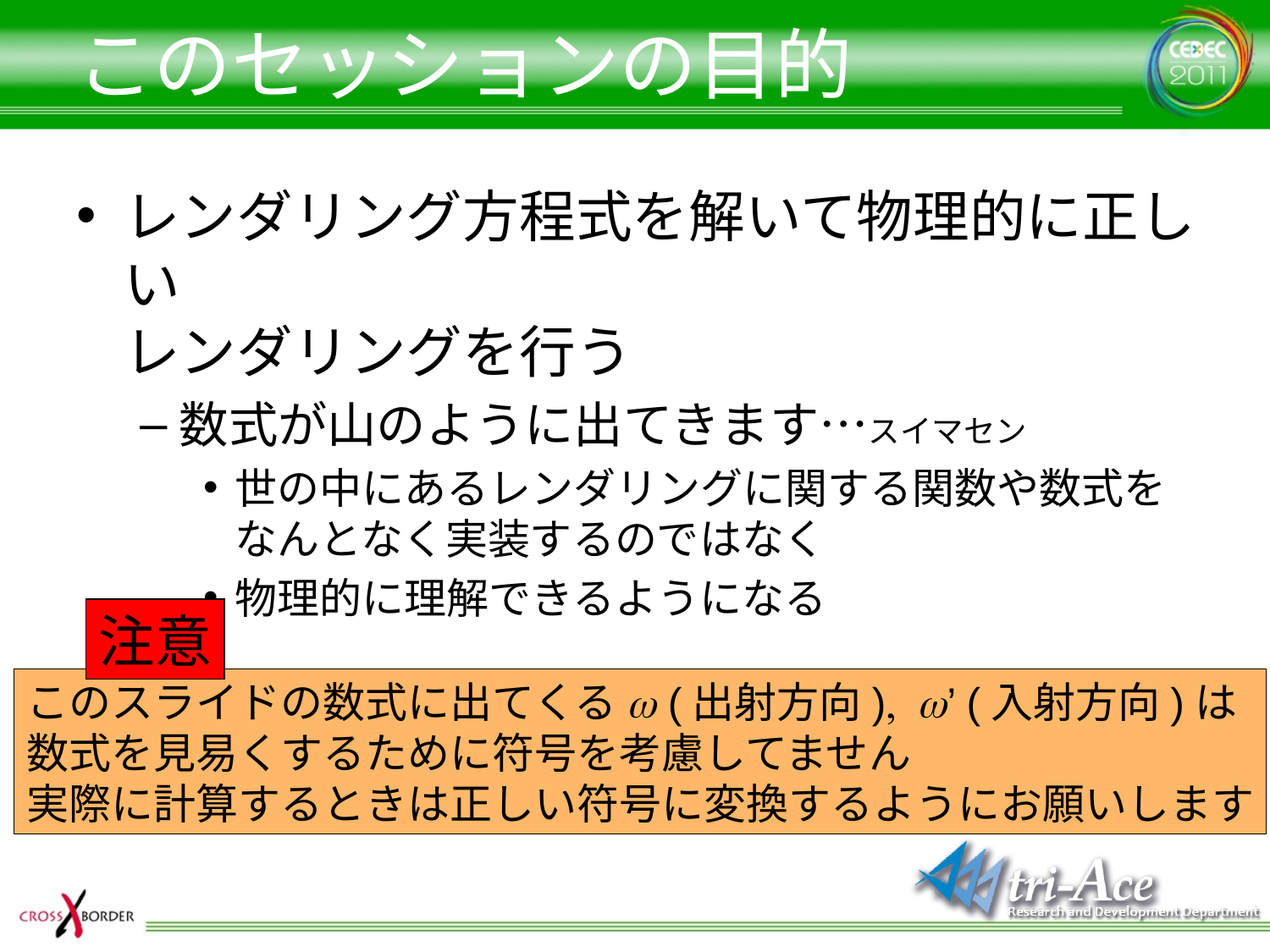

# このセッションの目的
レンダリング方程式を解いて物理的に正しい
レンダリングを行う
数式が山のように出てきます…スイマセン
世の中にあるレンダリングに関する関数や数式を
なんとなく実装するのではなく
物理的に理解できるようになる

注意
このスライドの数式に出てくるω (出射方向), ω’ (入射方向)は
数式を見易くするために符号を考慮してません
実際に計算するときは正しい符号に変換するようにお願いします